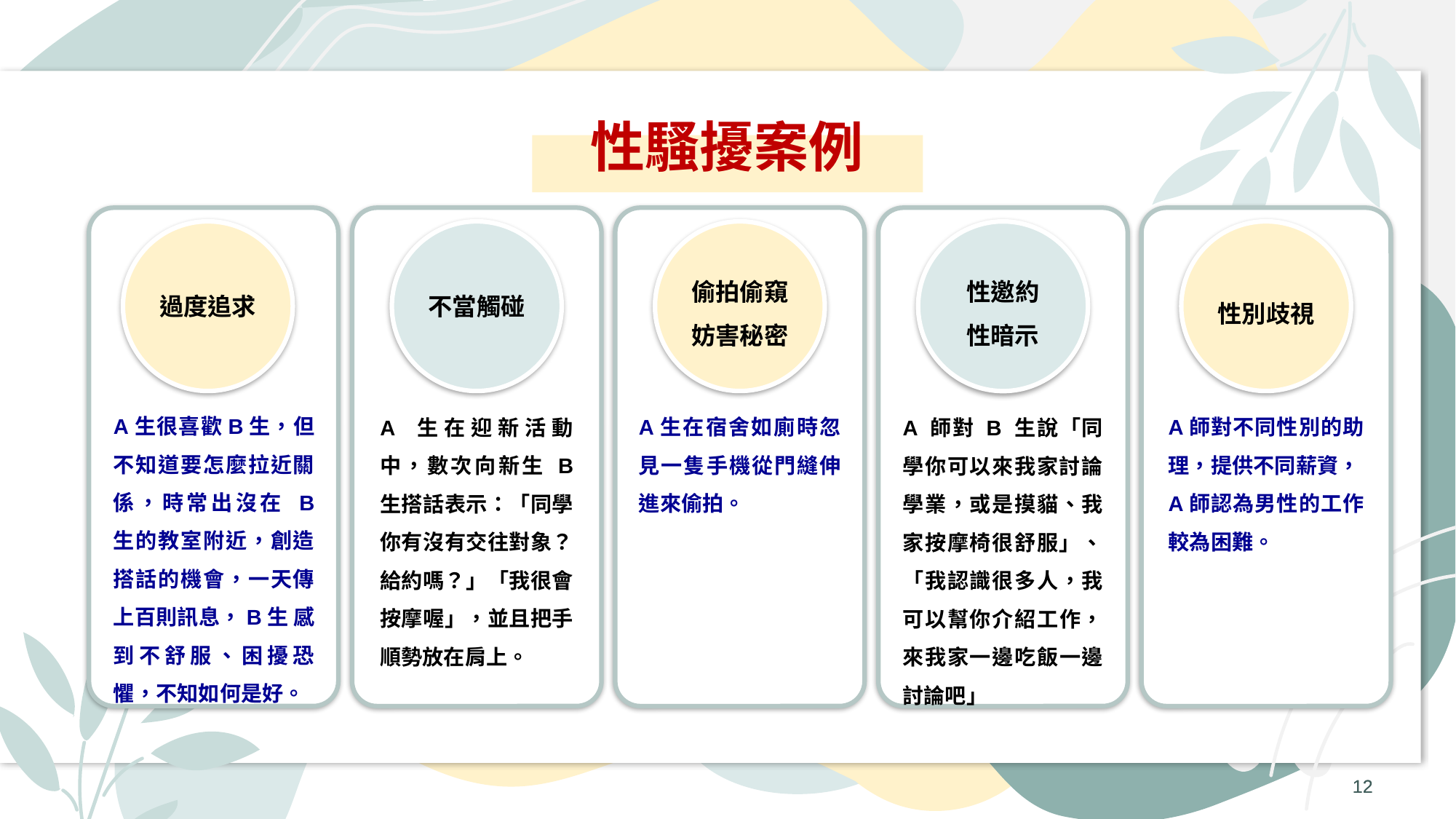

# 性騷擾案例

A生很喜歡B生，但不知道要怎麼拉近關係，時常出沒在 B 生的教室附近，創造搭話的機會，一天傳上百則訊息，B生 感到不舒服、困擾恐懼，不知如何是好。

過度追求
性別歧視
不當觸碰
偷拍偷窺
妨害秘密
性邀約
性暗示
A生在宿舍如廁時忽見一隻手機從門縫伸進來偷拍。
A師對不同性別的助理，提供不同薪資，A師認為男性的工作較為困難。
A 生在迎新活動中，數次向新生 B 生搭話表示：「同學你有沒有交往對象？給約嗎？」「我很會按摩喔」，並且把手順勢放在肩上。
A 師對 B 生說「同學你可以來我家討論學業，或是摸貓、我家按摩椅很舒服」、「我認識很多人，我可以幫你介紹工作，來我家一邊吃飯一邊討論吧」